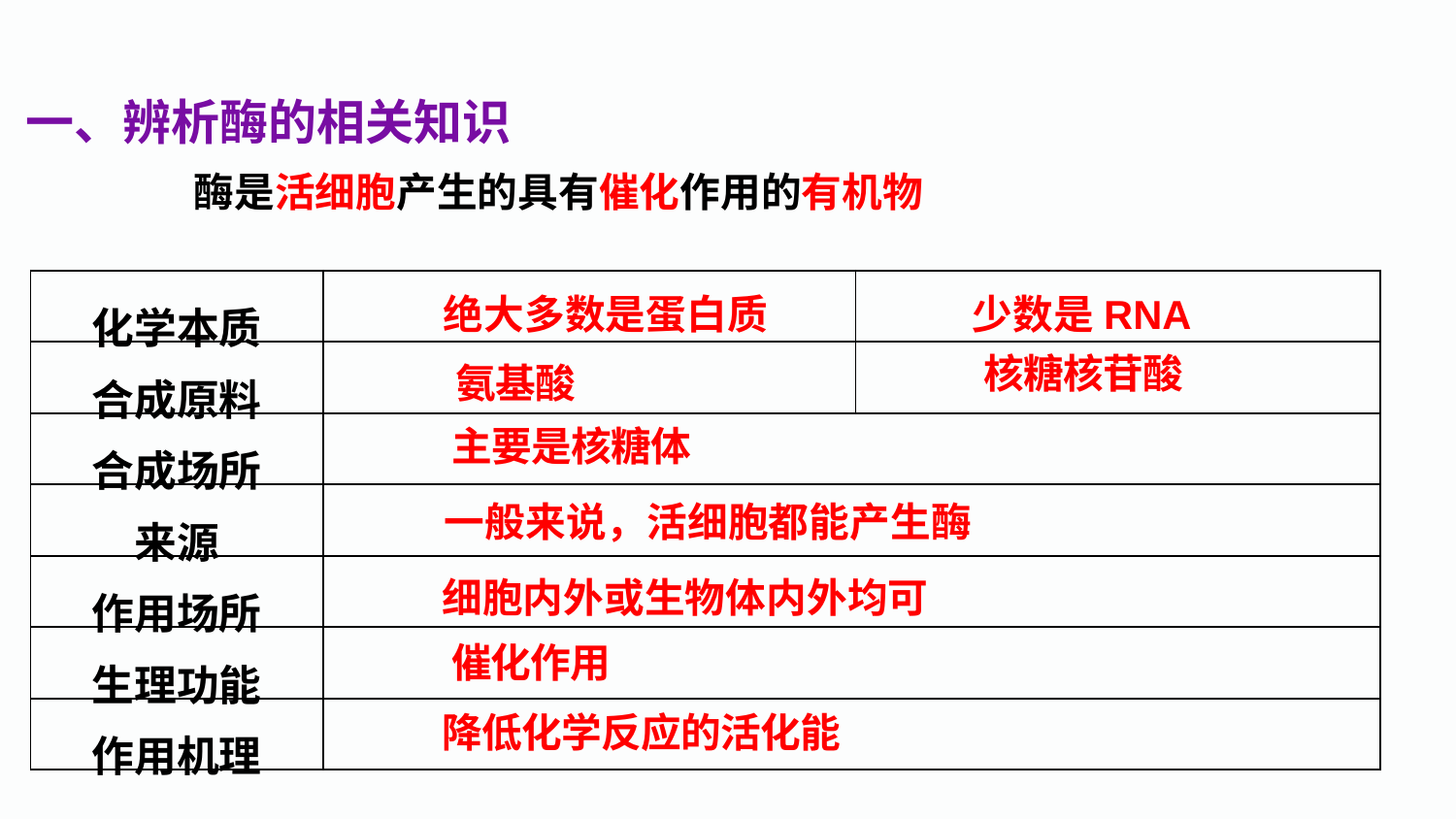

一、辨析酶的相关知识
酶是活细胞产生的具有催化作用的有机物
少数是RNA
绝大多数是蛋白质
| 化学本质 |  |  |
| --- | --- | --- |
| 合成原料 |  |  |
| 合成场所 |  |  |
| 来源 |  |  |
| 作用场所 |  |  |
| 生理功能 |  |  |
| 作用机理 |  |  |

核糖核苷酸
氨基酸
主要是核糖体
一般来说，活细胞都能产生酶
细胞内外或生物体内外均可
催化作用
降低化学反应的活化能